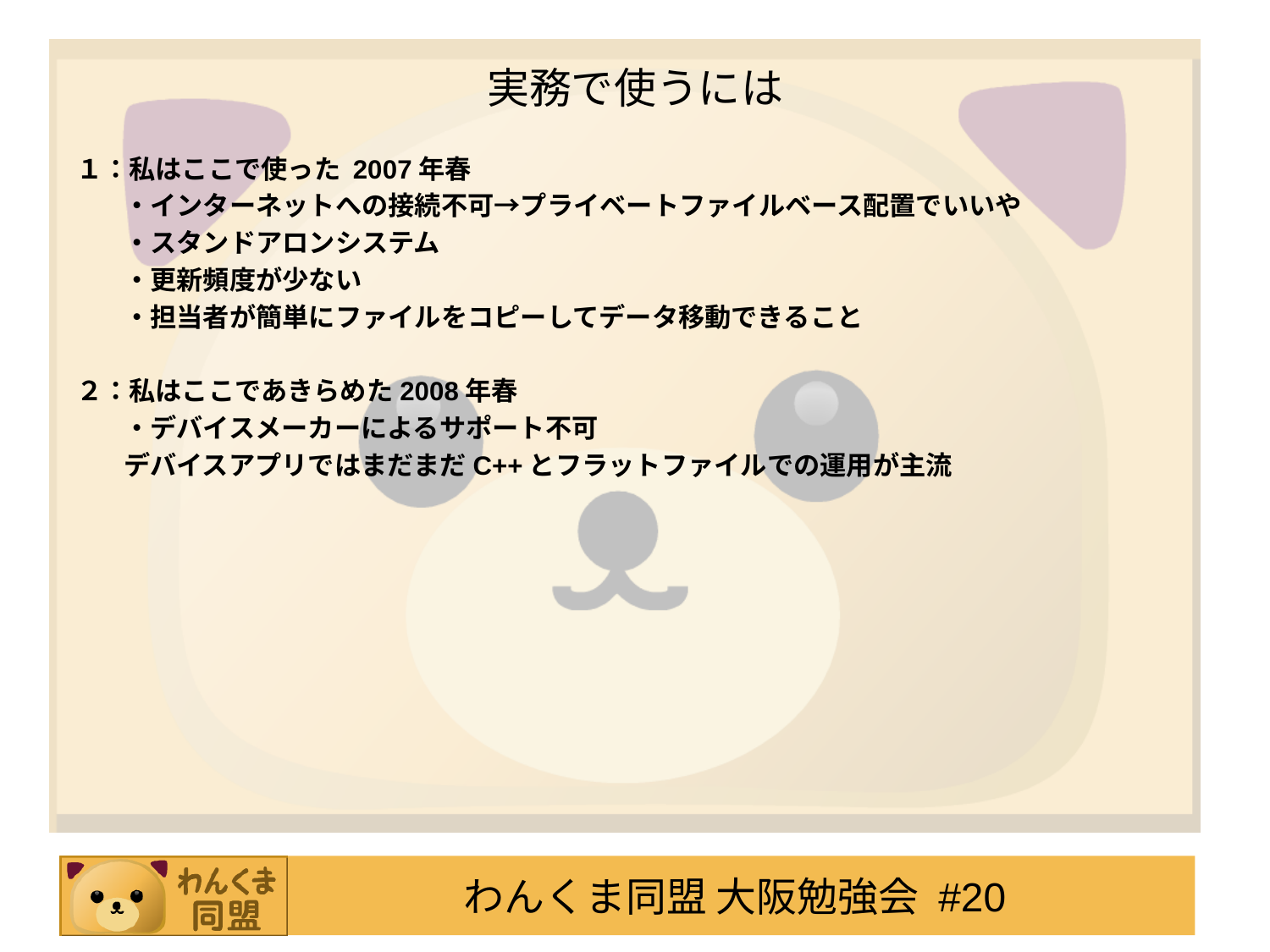

# 実務で使うには
１：私はここで使った 2007年春
	・インターネットへの接続不可→プライベートファイルベース配置でいいや
	・スタンドアロンシステム
	・更新頻度が少ない
	・担当者が簡単にファイルをコピーしてデータ移動できること

２：私はここであきらめた2008年春
	・デバイスメーカーによるサポート不可
	デバイスアプリではまだまだC++とフラットファイルでの運用が主流